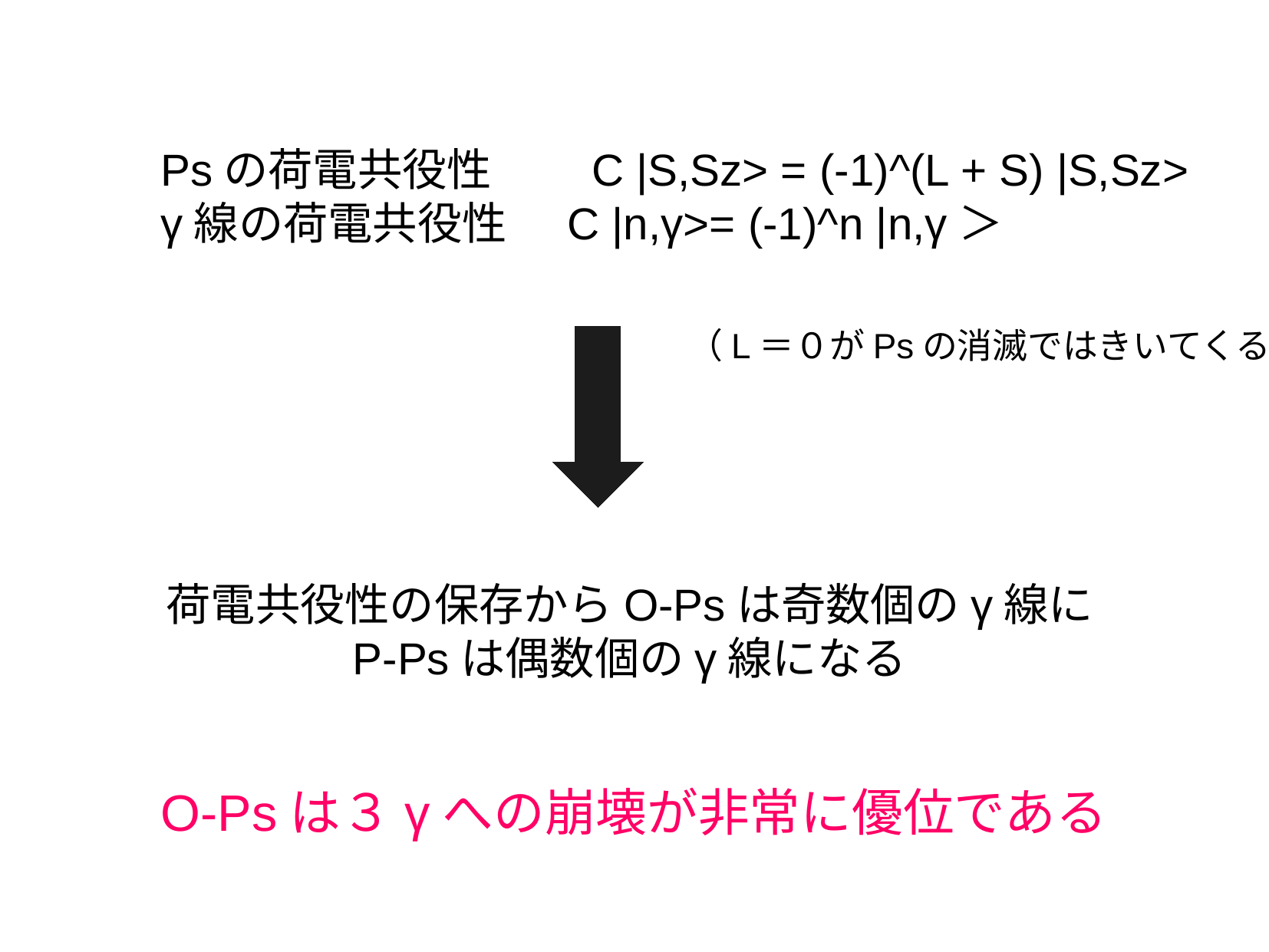

Psの荷電共役性　　C |S,Sz> = (-1)^(L + S) |S,Sz>
γ線の荷電共役性     C |n,γ>= (-1)^n |n,γ＞
（L＝０がPsの消滅ではきいてくる）

荷電共役性の保存からO-Psは奇数個のγ線に
P-Psは偶数個のγ線になる
O-Psは３γへの崩壊が非常に優位である